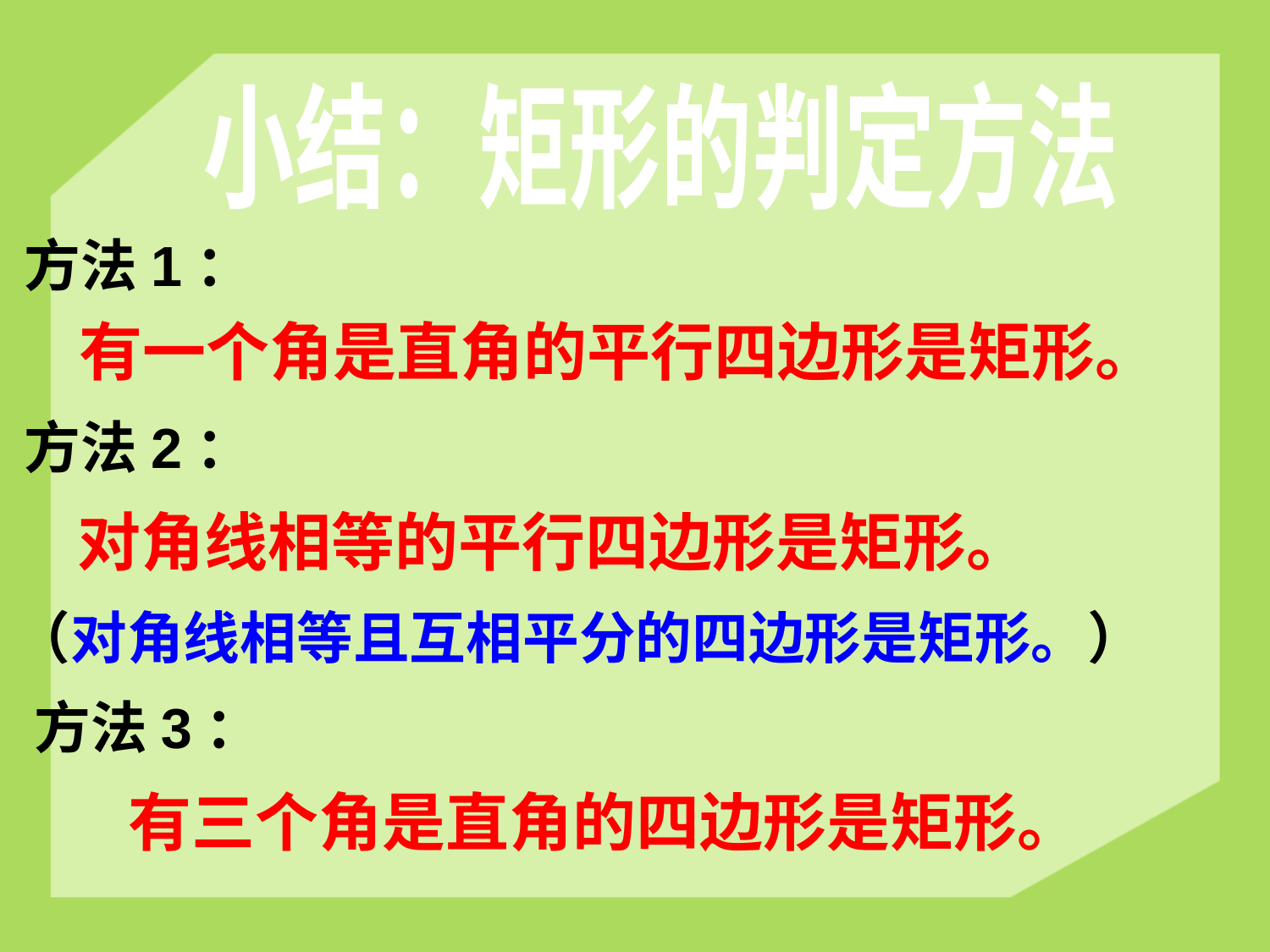

小结：矩形的判定方法
方法1：
有一个角是直角的平行四边形是矩形。
方法2：
对角线相等的平行四边形是矩形。
（对角线相等且互相平分的四边形是矩形。）
方法3：
有三个角是直角的四边形是矩形。